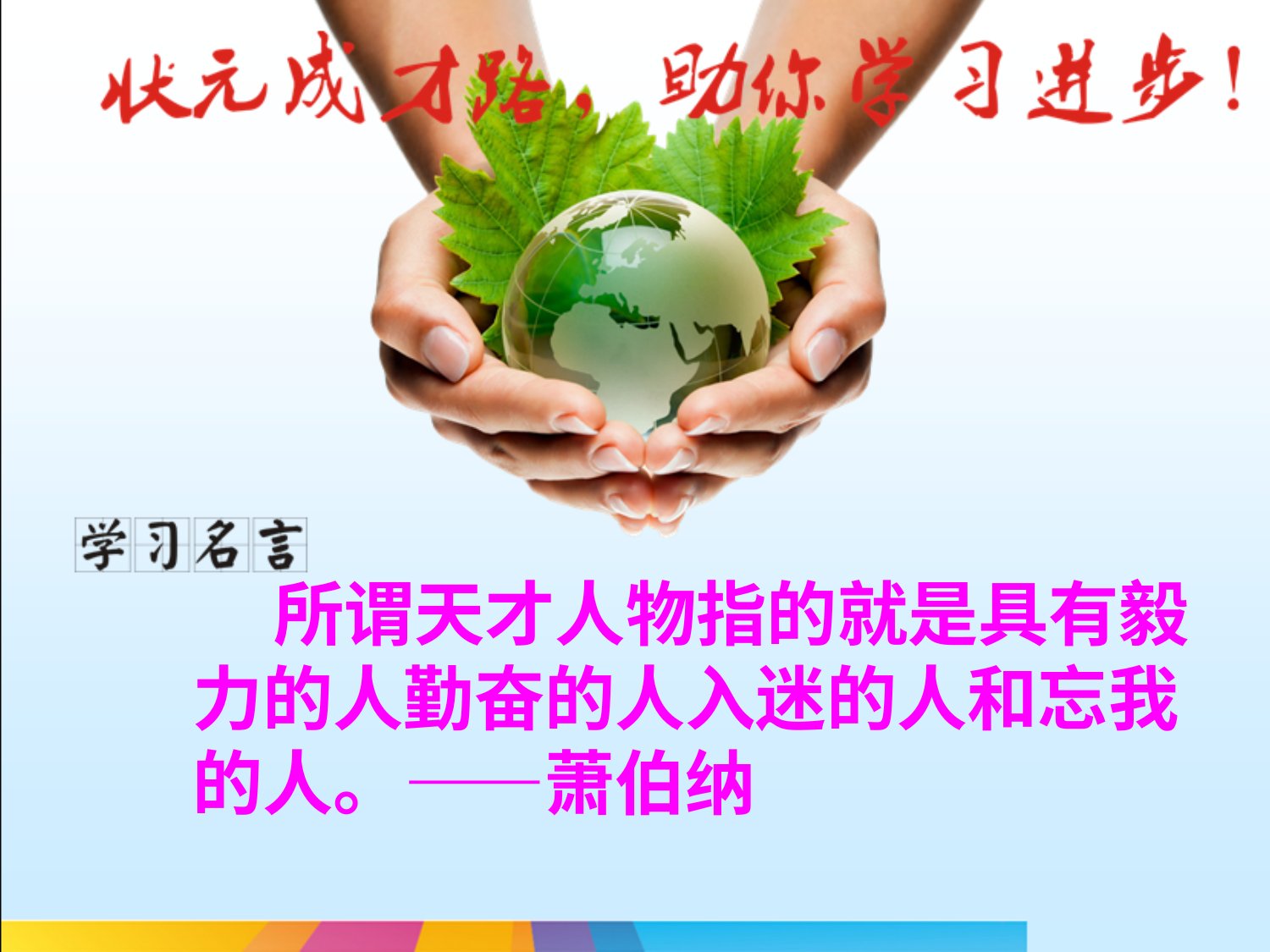

所谓天才人物指的就是具有毅力的人勤奋的人入迷的人和忘我的人。——萧伯纳